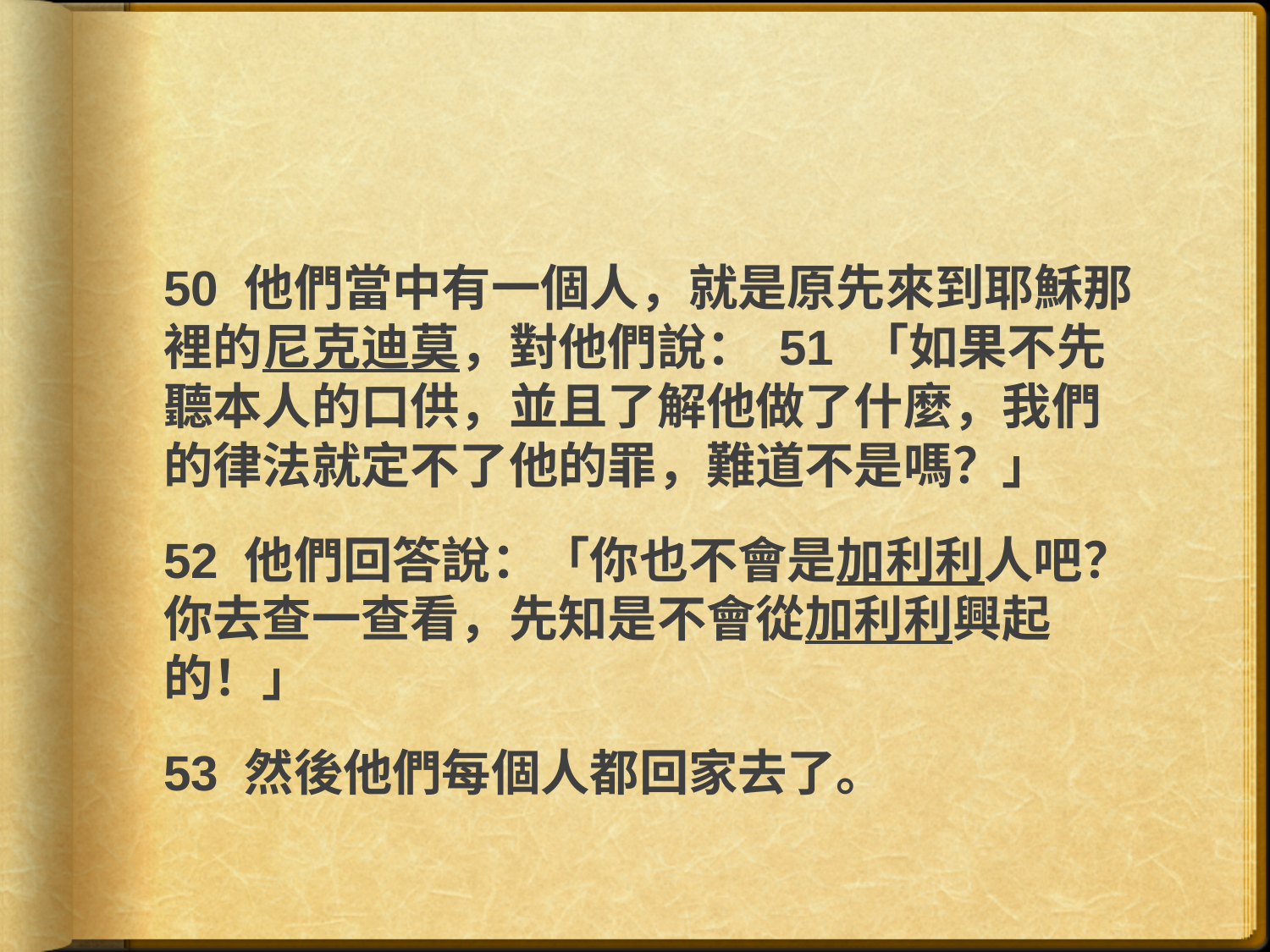

#
50 他們當中有一個人，就是原先來到耶穌那裡的尼克迪莫，對他們說： 51 「如果不先聽本人的口供，並且了解他做了什麼，我們的律法就定不了他的罪，難道不是嗎？」
52 他們回答說：「你也不會是加利利人吧？你去查一查看，先知是不會從加利利興起的！」
53 然後他們每個人都回家去了。